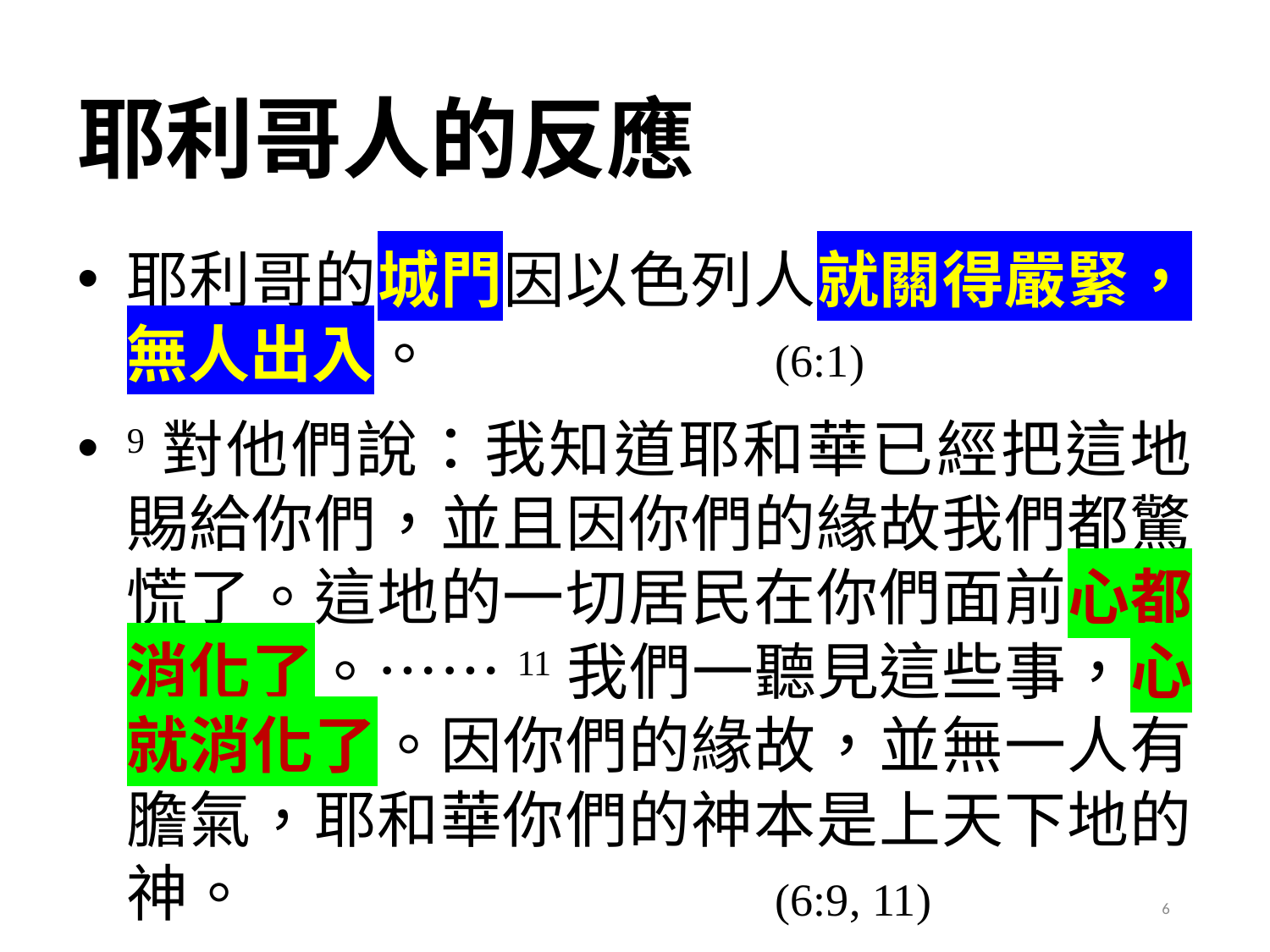

# 耶利哥人的反應
耶利哥的城門因以色列人就關得嚴緊，無人出入。	(6:1)
9對他們說：我知道耶和華已經把這地賜給你們，並且因你們的緣故我們都驚慌了。這地的一切居民在你們面前心都消化了。……11我們一聽見這些事，心就消化了。因你們的緣故，並無一人有膽氣，耶和華你們的神本是上天下地的神。	(6:9, 11)

6